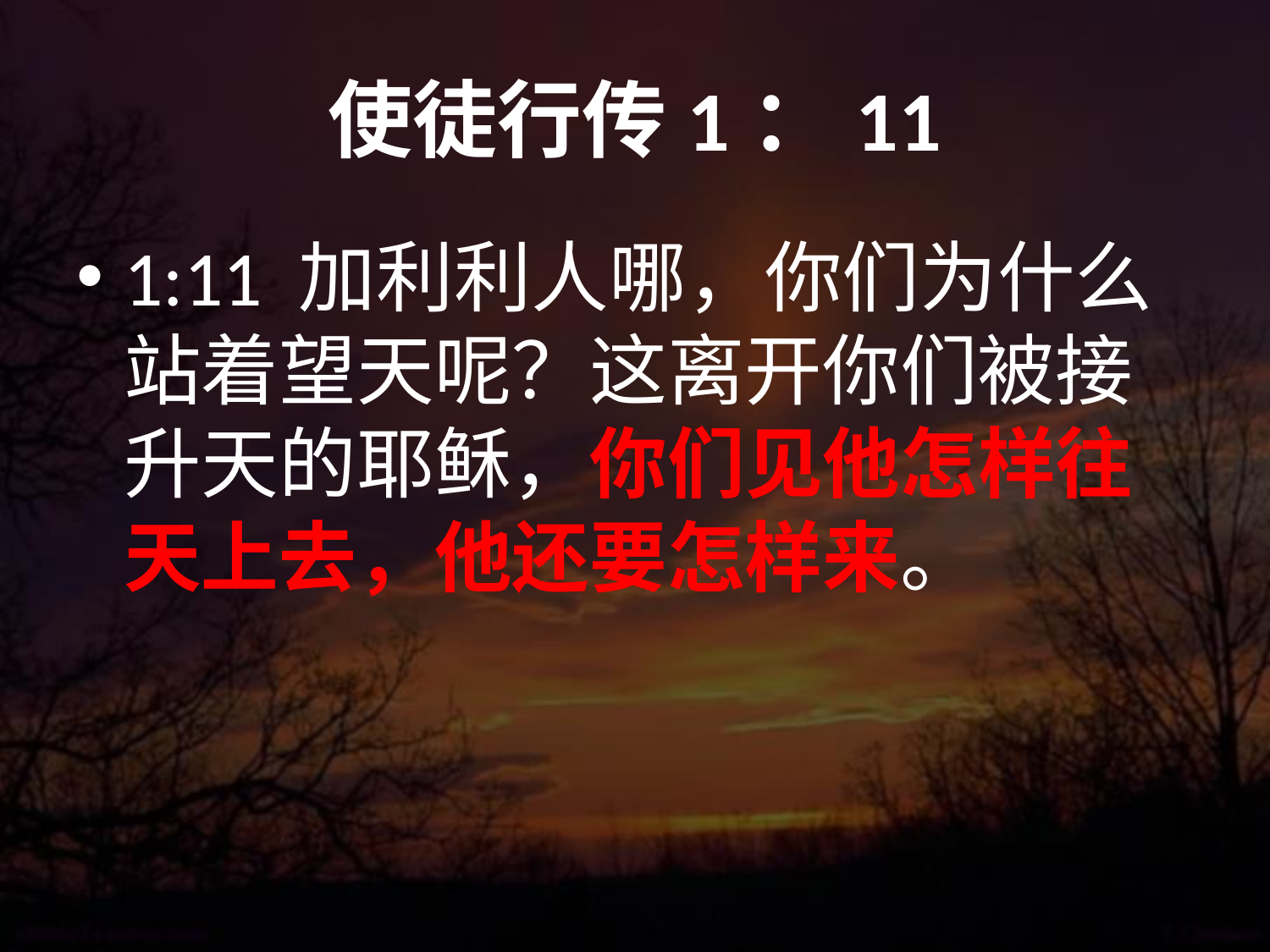

# 使徒行传1：11
1:11 加利利人哪，你们为什么站着望天呢？这离开你们被接升天的耶稣，你们见他怎样往天上去，他还要怎样来。